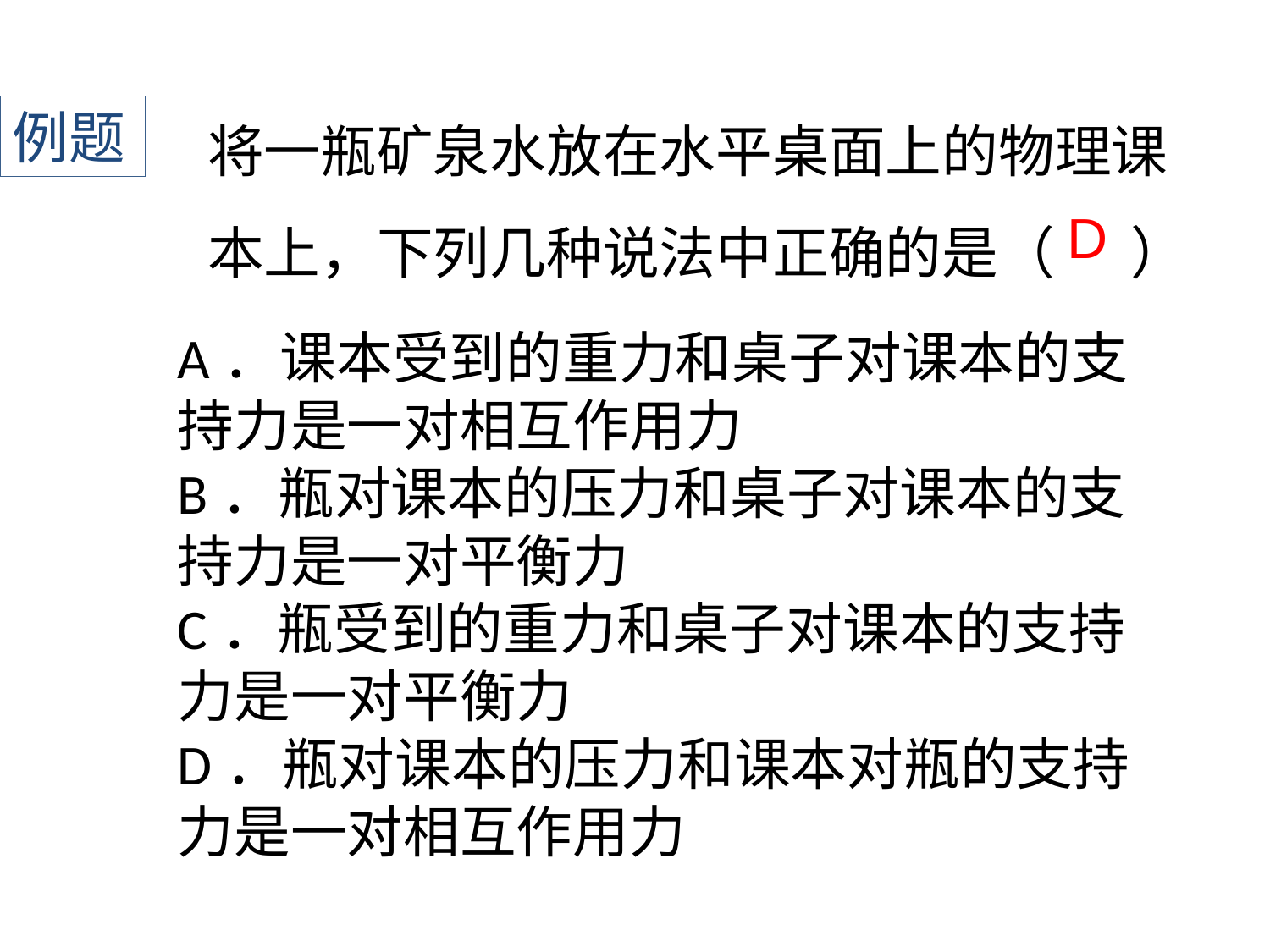

将一瓶矿泉水放在水平桌面上的物理课本上，下列几种说法中正确的是（      ）
例题
D
A．课本受到的重力和桌子对课本的支持力是一对相互作用力
B．瓶对课本的压力和桌子对课本的支持力是一对平衡力
C．瓶受到的重力和桌子对课本的支持力是一对平衡力
D．瓶对课本的压力和课本对瓶的支持力是一对相互作用力